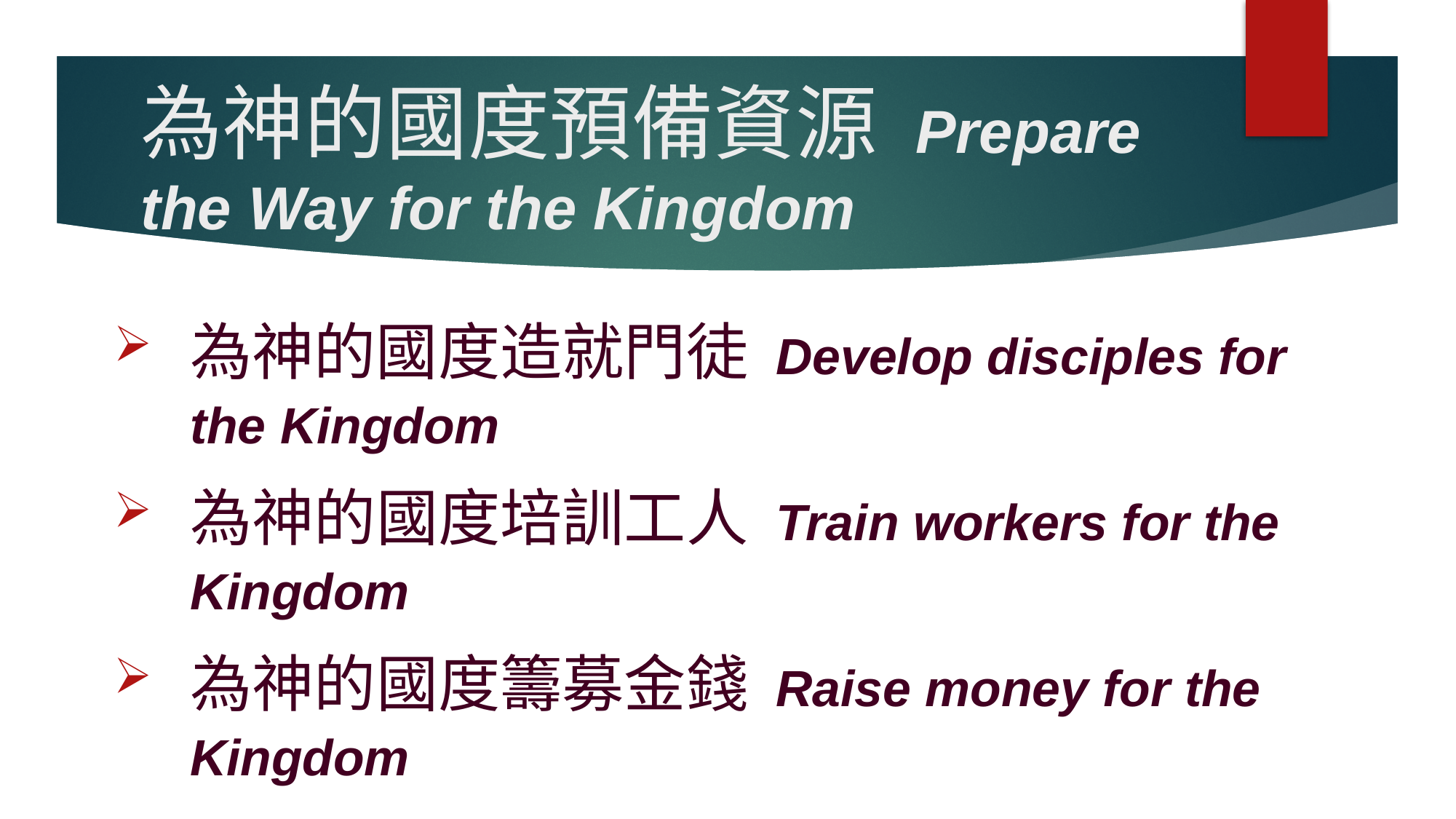

# 為神的國度預備資源 Prepare the Way for the Kingdom
為神的國度造就門徒 Develop disciples for the Kingdom
為神的國度培訓工人 Train workers for the Kingdom
為神的國度籌募金錢 Raise money for the Kingdom